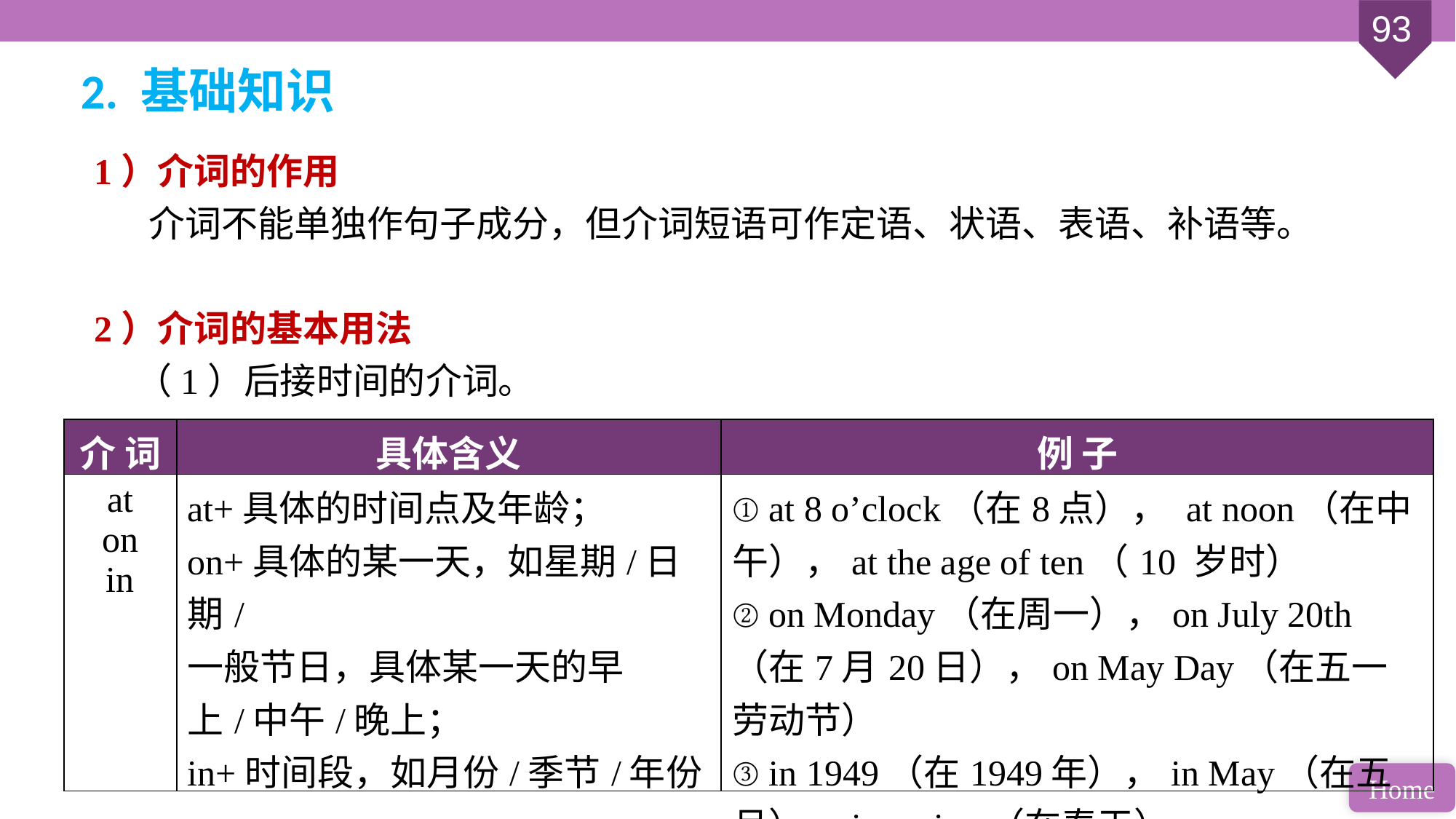

2. 基础知识
1）介词的作用
介词不能单独作句子成分，但介词短语可作定语、状语、表语、补语等。

2）介词的基本用法
    （1）后接时间的介词。
| 介 词 | 具体含义 | 例 子 |
| --- | --- | --- |
| at on in | at+具体的时间点及年龄； on+具体的某一天，如星期/日期/ 一般节日，具体某一天的早上/中午/晚上； in+时间段，如月份/季节/年份 | ① at 8 o’clock（在8点）， at noon（在中午），at the age of ten（10 岁时） ② on Monday（在周一），on July 20th（在7月20日），on May Day（在五一劳动节） ③ in 1949（在1949年），in May（在五月），in spring（在春天） |